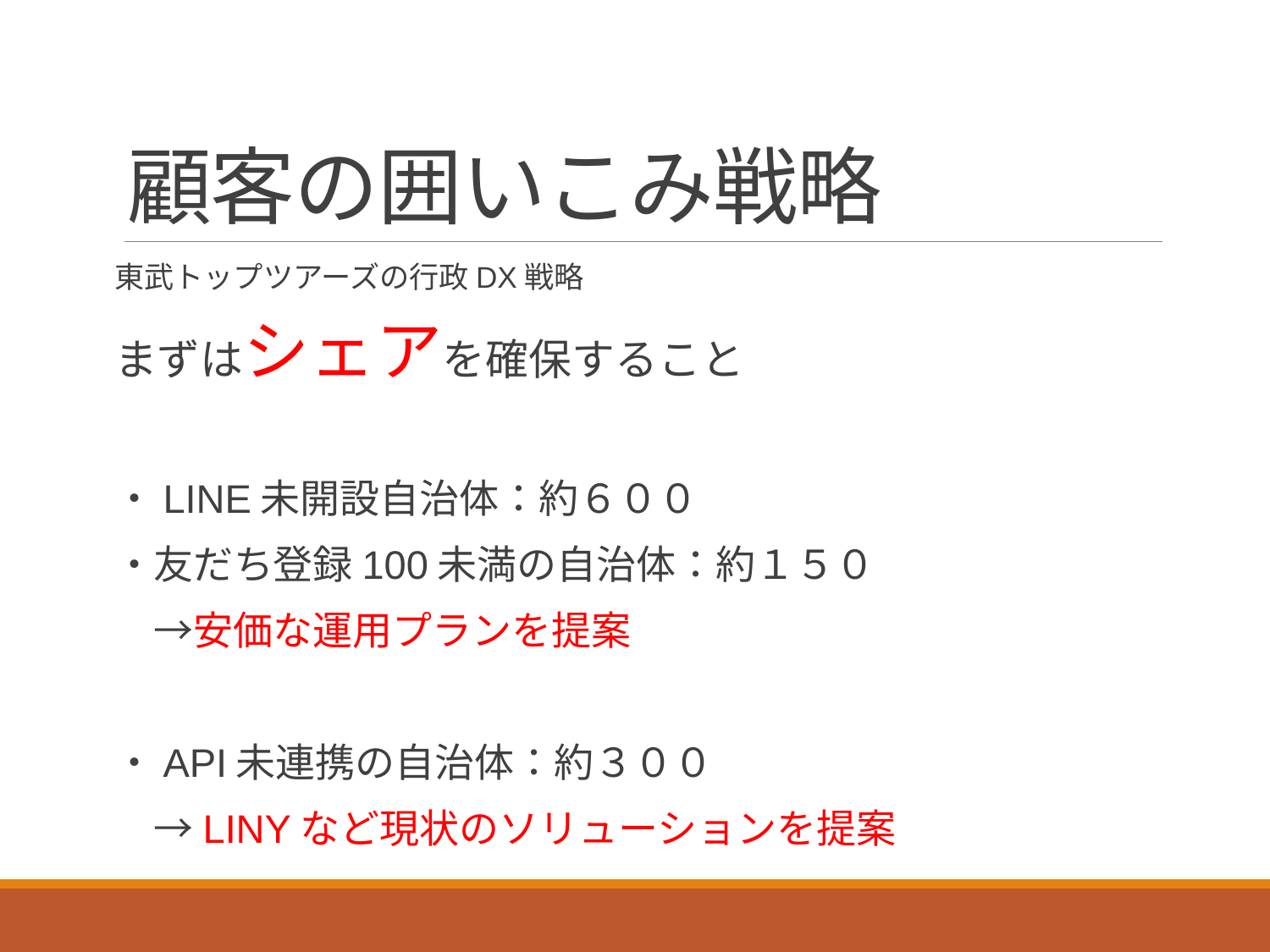

# 顧客の囲いこみ戦略
東武トップツアーズの行政DX戦略
まずはシェアを確保すること

・LINE未開設自治体：約６００
・友だち登録100未満の自治体：約１５０
　→安価な運用プランを提案

・API未連携の自治体：約３００
　→LINYなど現状のソリューションを提案